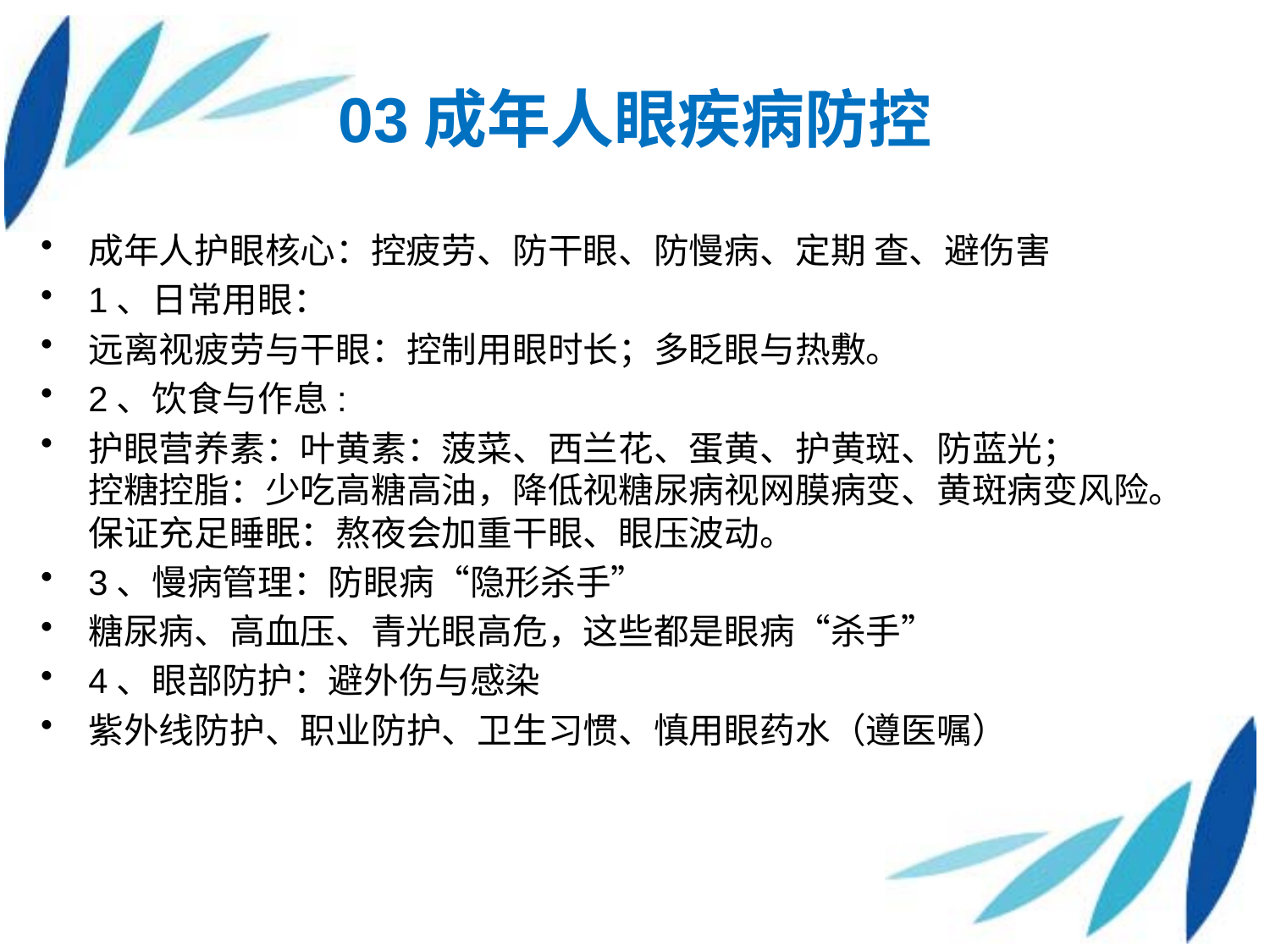

# 03成年人眼疾病防控
成年人护眼核心：控疲劳、防干眼、防慢病、定期 查、避伤害
1、日常用眼：
远离视疲劳与干眼：控制用眼时长；多眨眼与热敷。
2、饮食与作息:
护眼营养素：叶黄素：菠菜、西兰花、蛋黄、护黄斑、防蓝光；
控糖控脂：少吃高糖高油，降低视糖尿病视网膜病变、黄斑病变风险。
保证充足睡眠：熬夜会加重干眼、眼压波动。
3、慢病管理：防眼病“隐形杀手”
糖尿病、高血压、青光眼高危，这些都是眼病“杀手”
4、眼部防护：避外伤与感染
紫外线防护、职业防护、卫生习惯、慎用眼药水（遵医嘱）